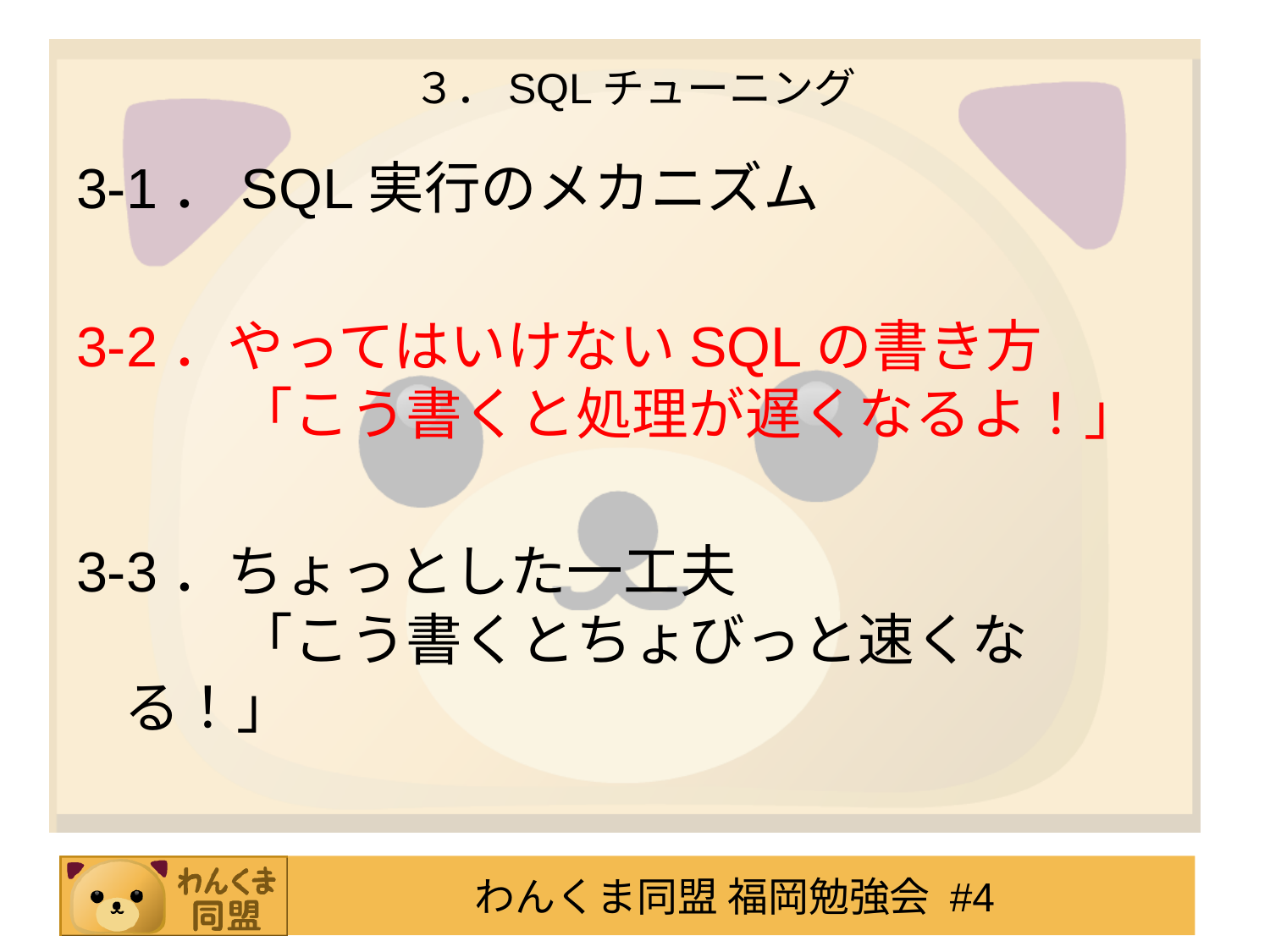

３．SQLチューニング
3-1．SQL実行のメカニズム

3-2．やってはいけないSQLの書き方
　　「こう書くと処理が遅くなるよ！」

3-3．ちょっとした一工夫
　　「こう書くとちょびっと速くなる！」